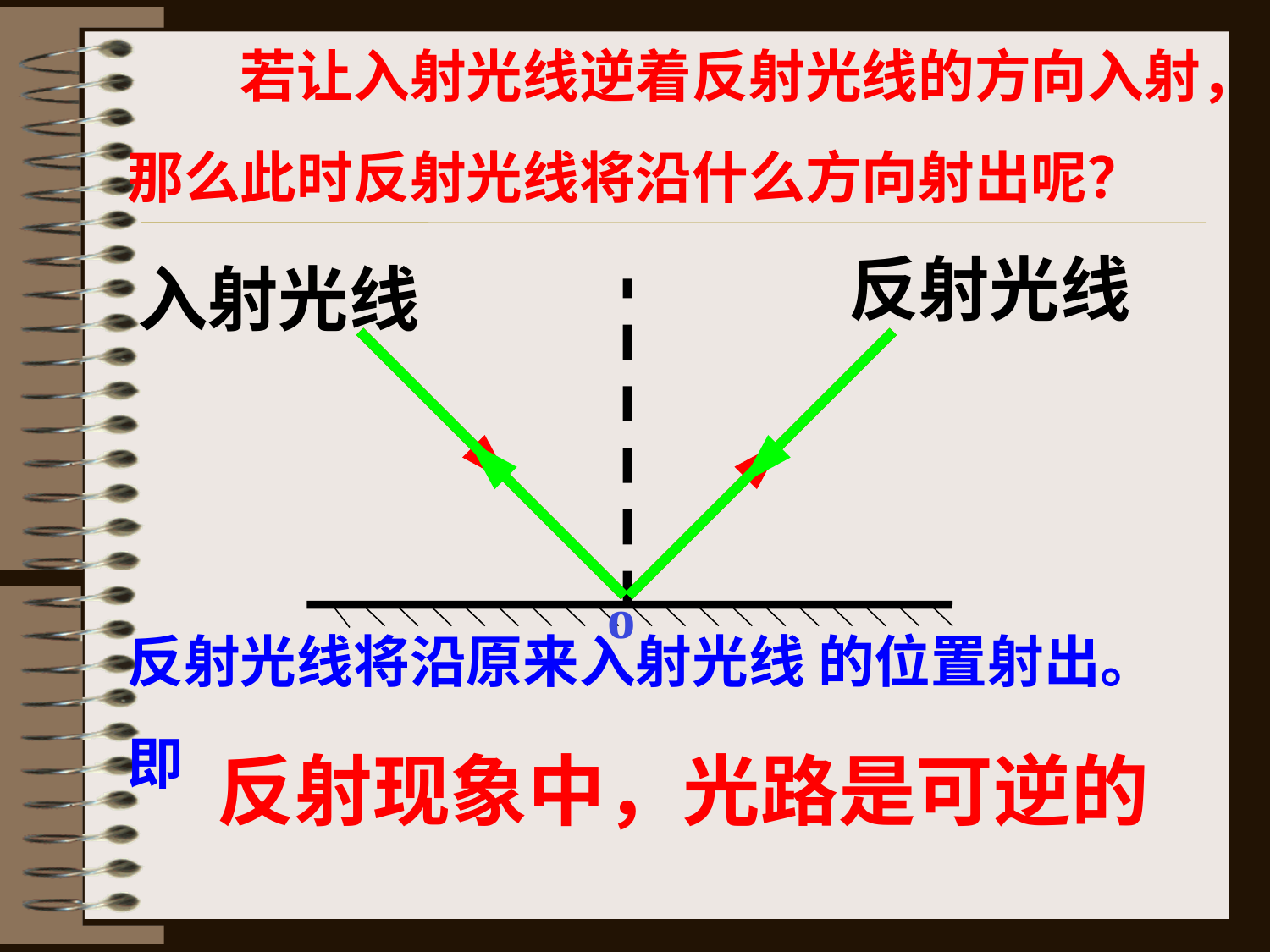

若让入射光线逆着反射光线的方向入射，那么此时反射光线将沿什么方向射出呢？
反射光线
入射光线

o
反射光线将沿原来入射光线 的位置射出。即

反射现象中，光路是可逆的